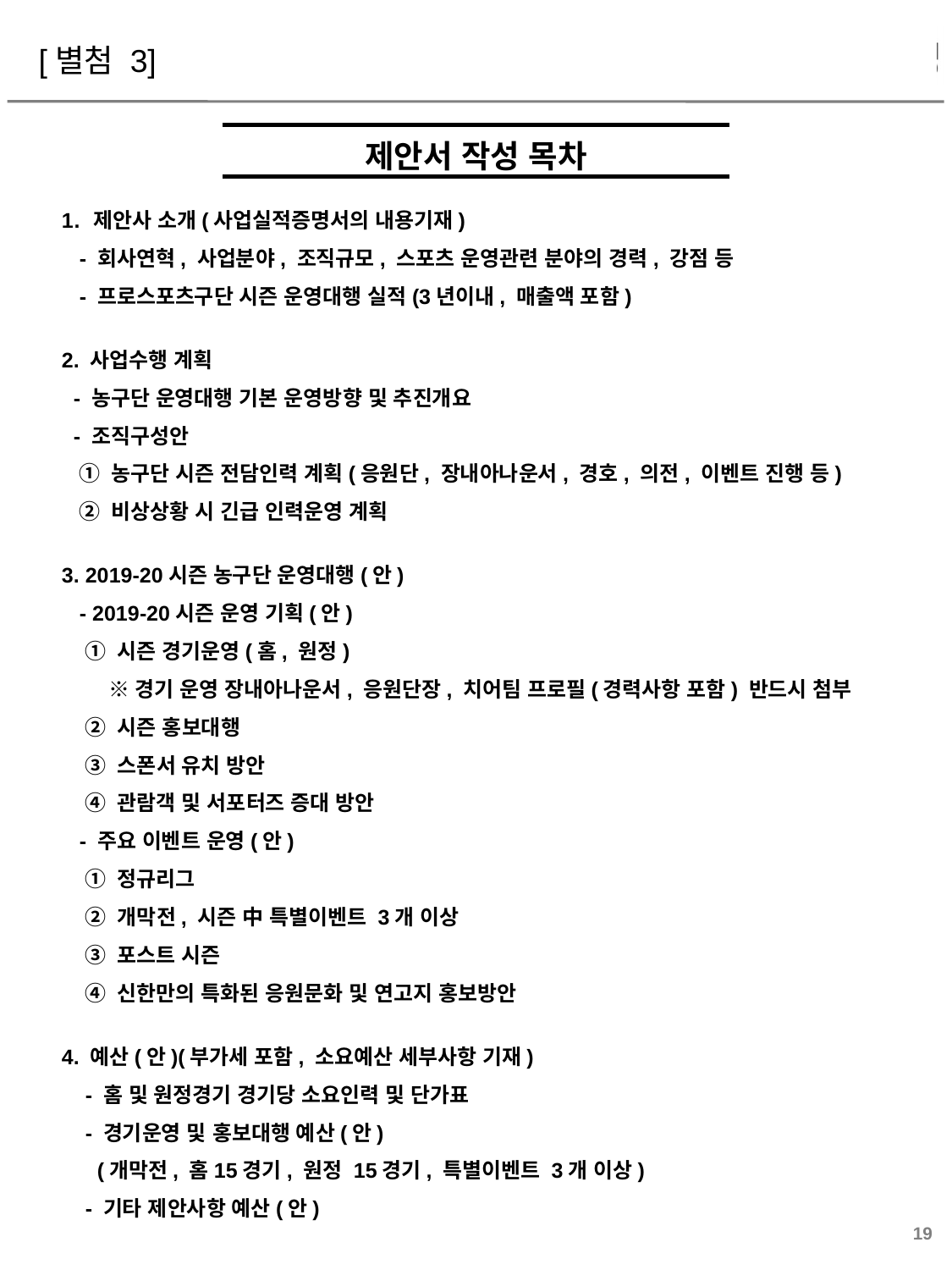

[별첨 3]
| 제안서 작성 목차 |
| --- |
제안사 소개(사업실적증명서의 내용기재)
   - 회사연혁, 사업분야, 조직규모, 스포츠 운영관련 분야의 경력, 강점 등
   - 프로스포츠구단 시즌 운영대행 실적(3년이내, 매출액 포함)

2. 사업수행 계획
  - 농구단 운영대행 기본 운영방향 및 추진개요
  - 조직구성안
   ① 농구단 시즌 전담인력 계획(응원단, 장내아나운서, 경호, 의전, 이벤트 진행 등)
   ② 비상상황 시 긴급 인력운영 계획

3. 2019-20시즌 농구단 운영대행(안)
   - 2019-20시즌 운영 기획(안)
    ① 시즌 경기운영(홈, 원정)
        ※경기 운영 장내아나운서, 응원단장, 치어팀 프로필(경력사항 포함) 반드시 첨부
    ② 시즌 홍보대행
    ③ 스폰서 유치 방안
    ④ 관람객 및 서포터즈 증대 방안
   - 주요 이벤트 운영(안)
    ① 정규리그
    ② 개막전, 시즌 中 특별이벤트 3개 이상
    ③ 포스트 시즌
    ④ 신한만의 특화된 응원문화 및 연고지 홍보방안

4. 예산(안)(부가세 포함, 소요예산 세부사항 기재)
    - 홈 및 원정경기 경기당 소요인력 및 단가표
    - 경기운영 및 홍보대행 예산(안)
      (개막전, 홈15경기, 원정 15경기, 특별이벤트 3개 이상)
    - 기타 제안사항 예산(안)

19